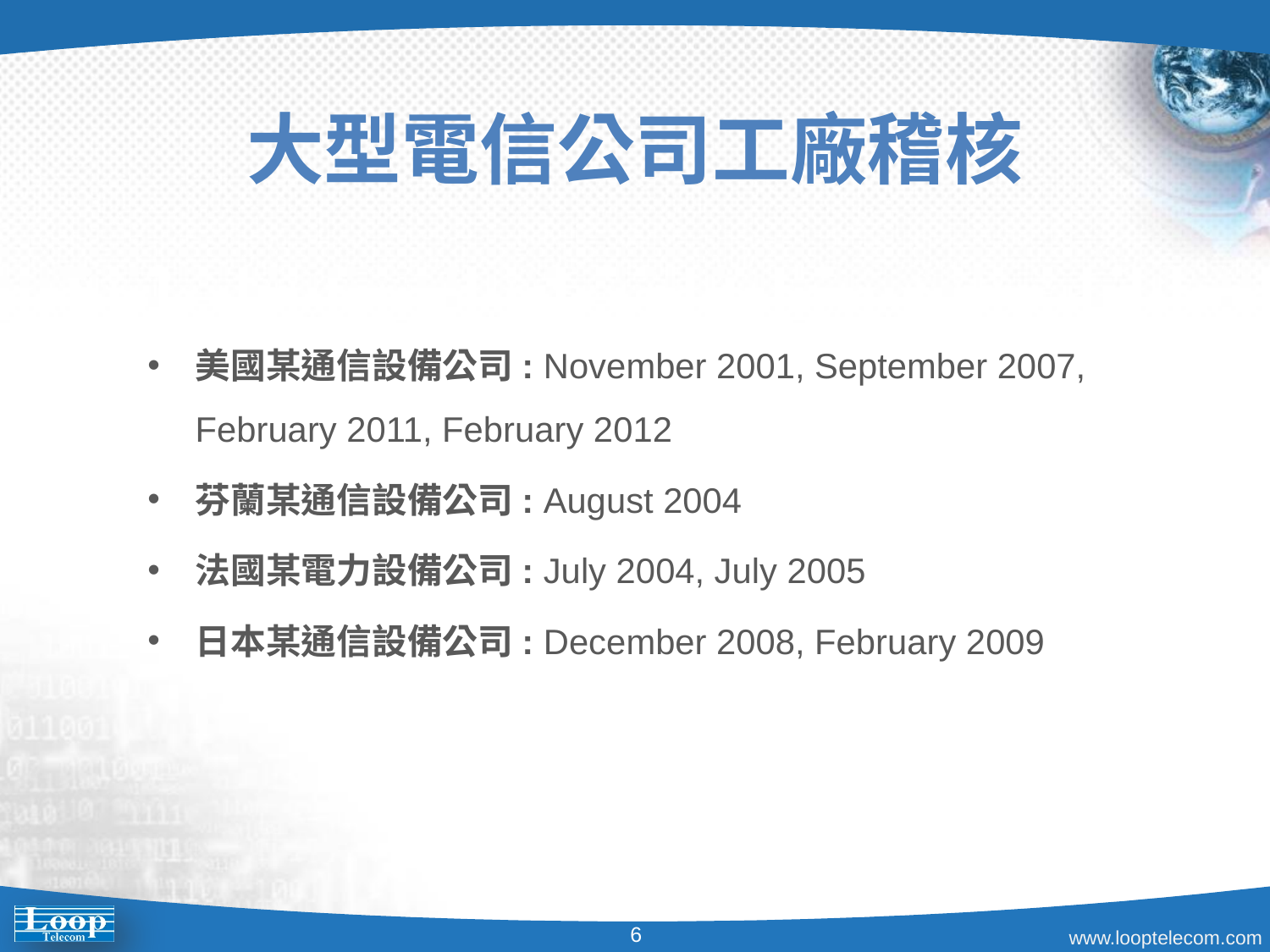

# 大型電信公司工廠稽核
美國某通信設備公司: November 2001, September 2007,
February 2011, February 2012
芬蘭某通信設備公司: August 2004
法國某電力設備公司: July 2004, July 2005
日本某通信設備公司: December 2008, February 2009

6